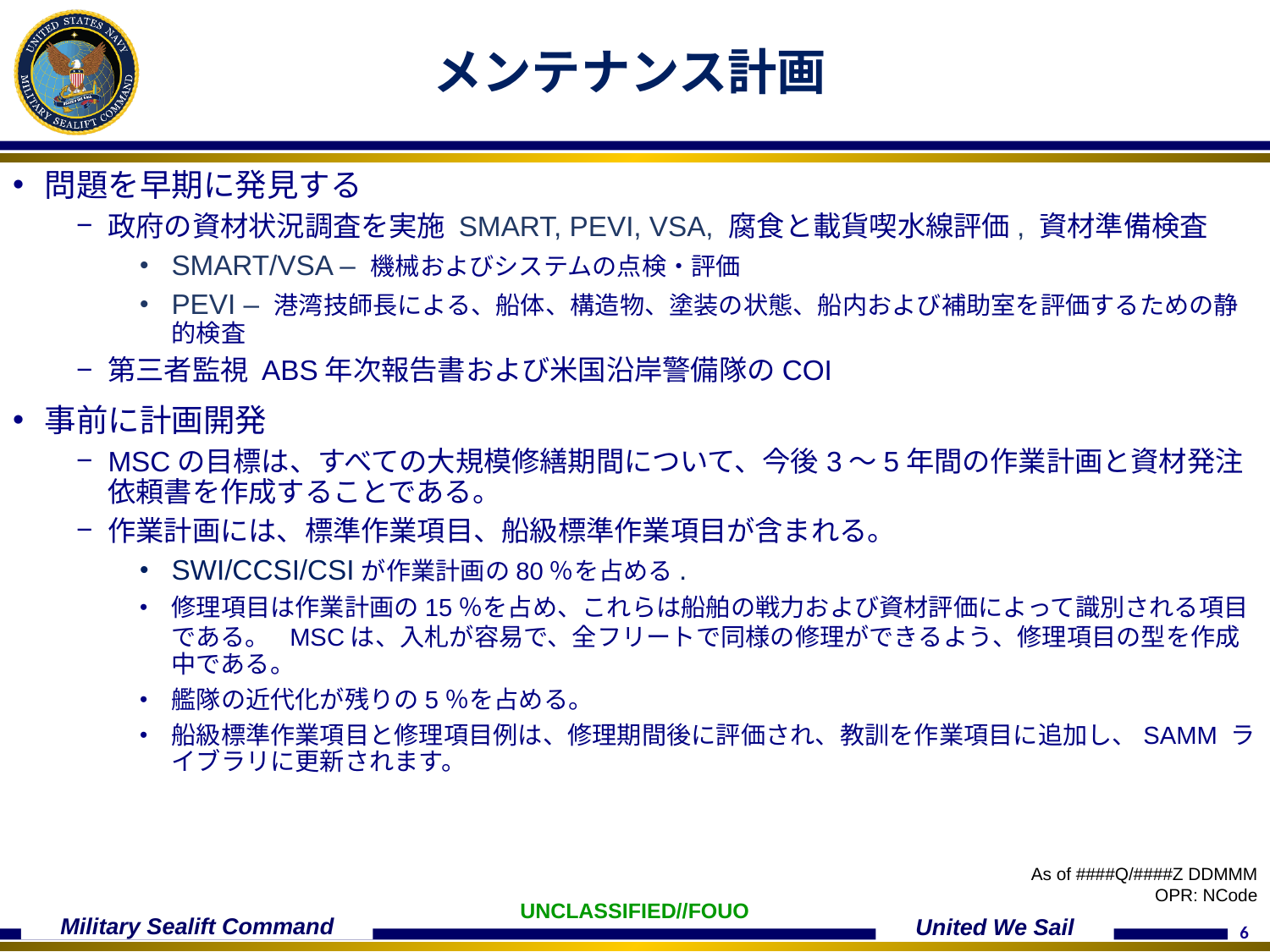

# メンテナンス計画
問題を早期に発見する
政府の資材状況調査を実施 SMART, PEVI, VSA, 腐食と載貨喫水線評価, 資材準備検査
SMART/VSA – 機械およびシステムの点検・評価
PEVI – 港湾技師長による、船体、構造物、塗装の状態、船内および補助室を評価するための静的検査
第三者監視 ABS年次報告書および米国沿岸警備隊のCOI
事前に計画開発
MSCの目標は、すべての大規模修繕期間について、今後3～5年間の作業計画と資材発注依頼書を作成することである。
作業計画には、標準作業項目、船級標準作業項目が含まれる。
SWI/CCSI/CSIが作業計画の80％を占める.
修理項目は作業計画の15％を占め、これらは船舶の戦力および資材評価によって識別される項目である。  MSCは、入札が容易で、全フリートで同様の修理ができるよう、修理項目の型を作成中である。
艦隊の近代化が残りの5％を占める。
船級標準作業項目と修理項目例は、修理期間後に評価され、教訓を作業項目に追加し、SAMM ライブラリに更新されます。